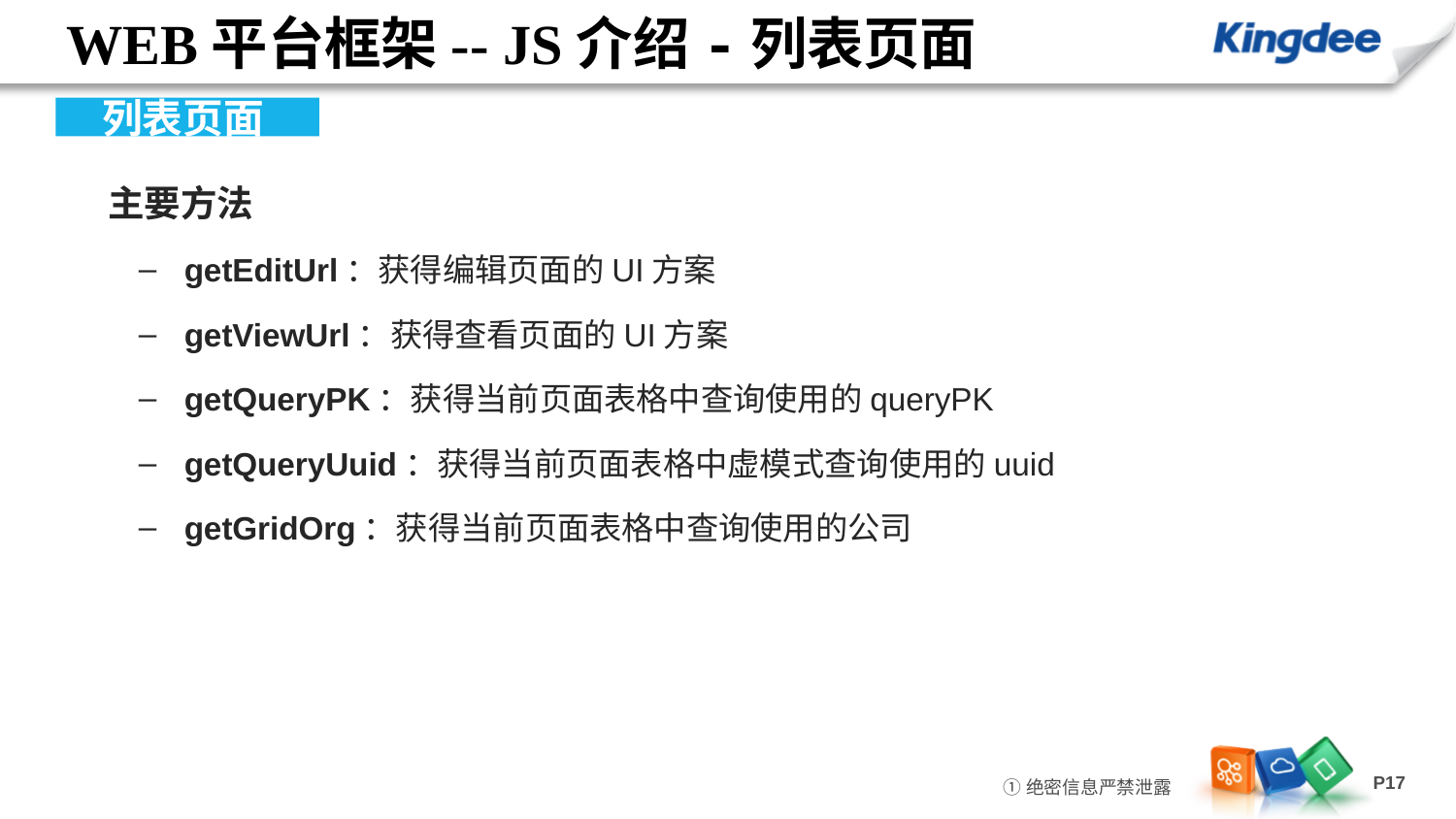

# WEB平台框架-- JS介绍-列表页面
列表页面
    主要方法
getEditUrl：获得编辑页面的UI方案
getViewUrl：获得查看页面的UI方案
getQueryPK：获得当前页面表格中查询使用的queryPK
getQueryUuid：获得当前页面表格中虚模式查询使用的uuid
getGridOrg：获得当前页面表格中查询使用的公司